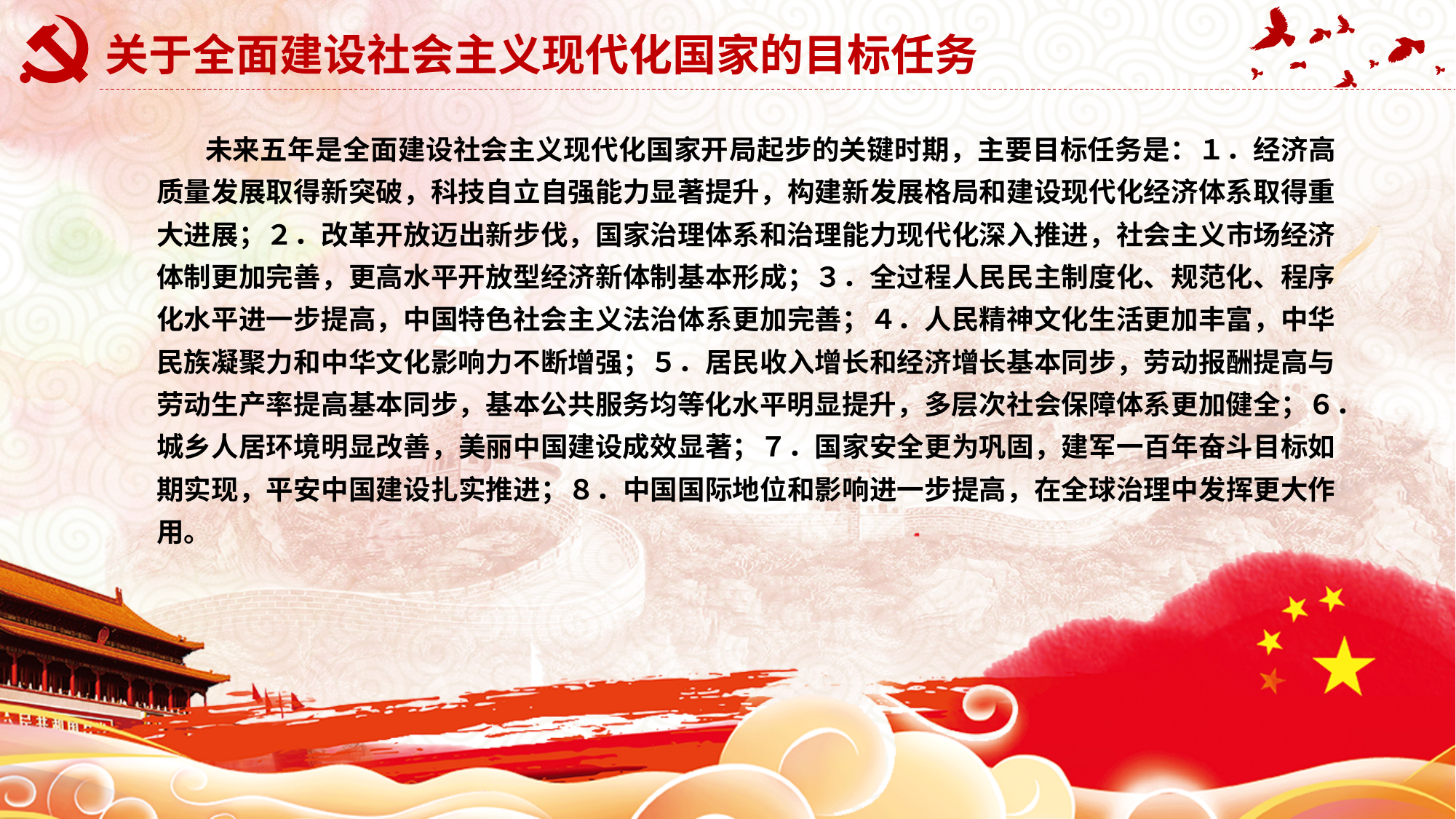

# 关于全面建设社会主义现代化国家的目标任务
未来五年是全面建设社会主义现代化国家开局起步的关键时期，主要目标任务是：１．经济高质量发展取得新突破，科技自立自强能力显著提升，构建新发展格局和建设现代化经济体系取得重大进展；２．改革开放迈出新步伐，国家治理体系和治理能力现代化深入推进，社会主义市场经济体制更加完善，更高水平开放型经济新体制基本形成；３．全过程人民民主制度化、规范化、程序化水平进一步提高，中国特色社会主义法治体系更加完善；４．人民精神文化生活更加丰富，中华民族凝聚力和中华文化影响力不断增强；５．居民收入增长和经济增长基本同步，劳动报酬提高与劳动生产率提高基本同步，基本公共服务均等化水平明显提升，多层次社会保障体系更加健全；６．城乡人居环境明显改善，美丽中国建设成效显著；７．国家安全更为巩固，建军一百年奋斗目标如期实现，平安中国建设扎实推进；８．中国国际地位和影响进一步提高，在全球治理中发挥更大作用。
延迟符可删除